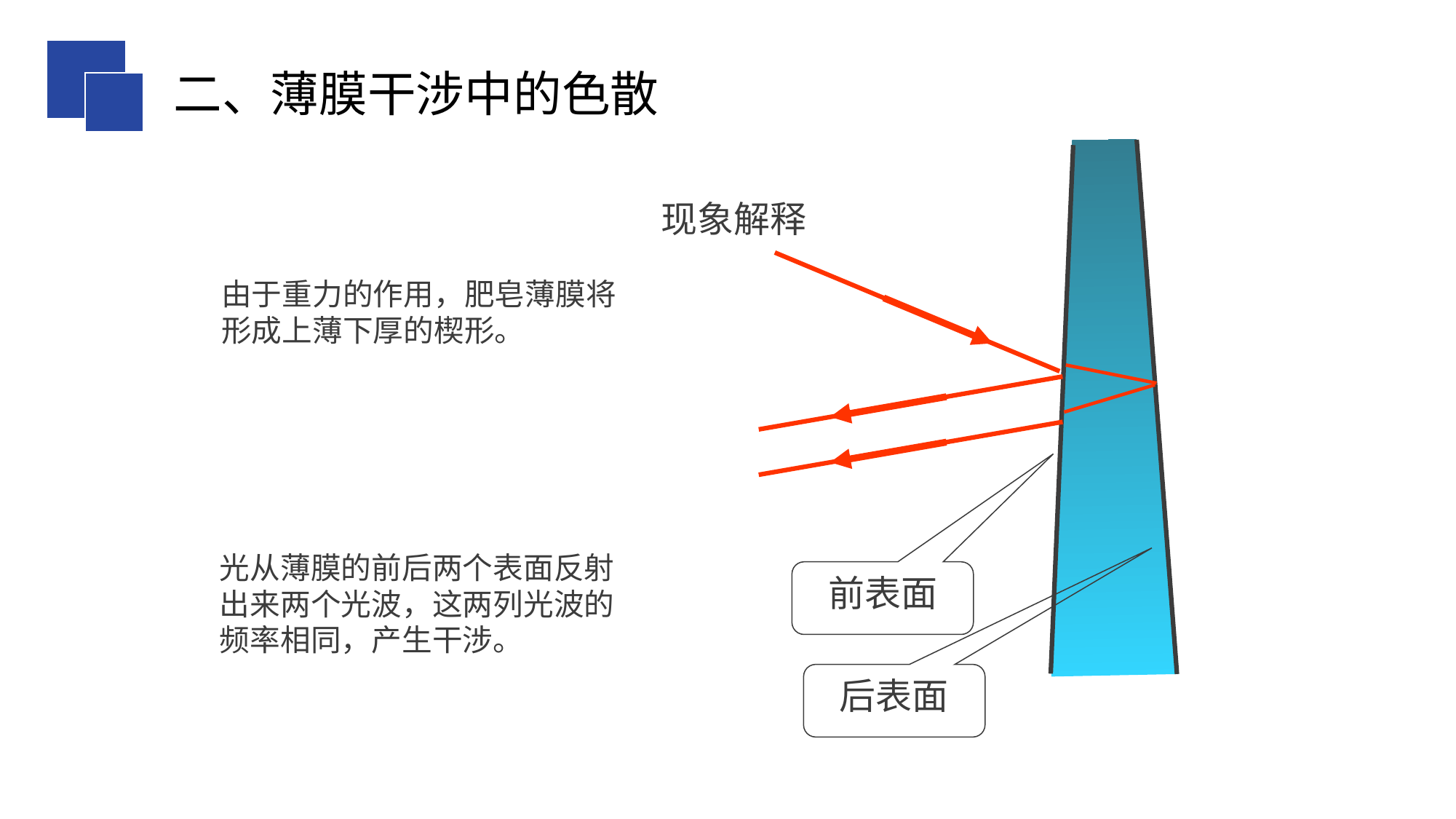

二、薄膜干涉中的色散

现象解释
由于重力的作用，肥皂薄膜将形成上薄下厚的楔形。

光从薄膜的前后两个表面反射出来两个光波，这两列光波的频率相同，产生干涉。
前表面
后表面